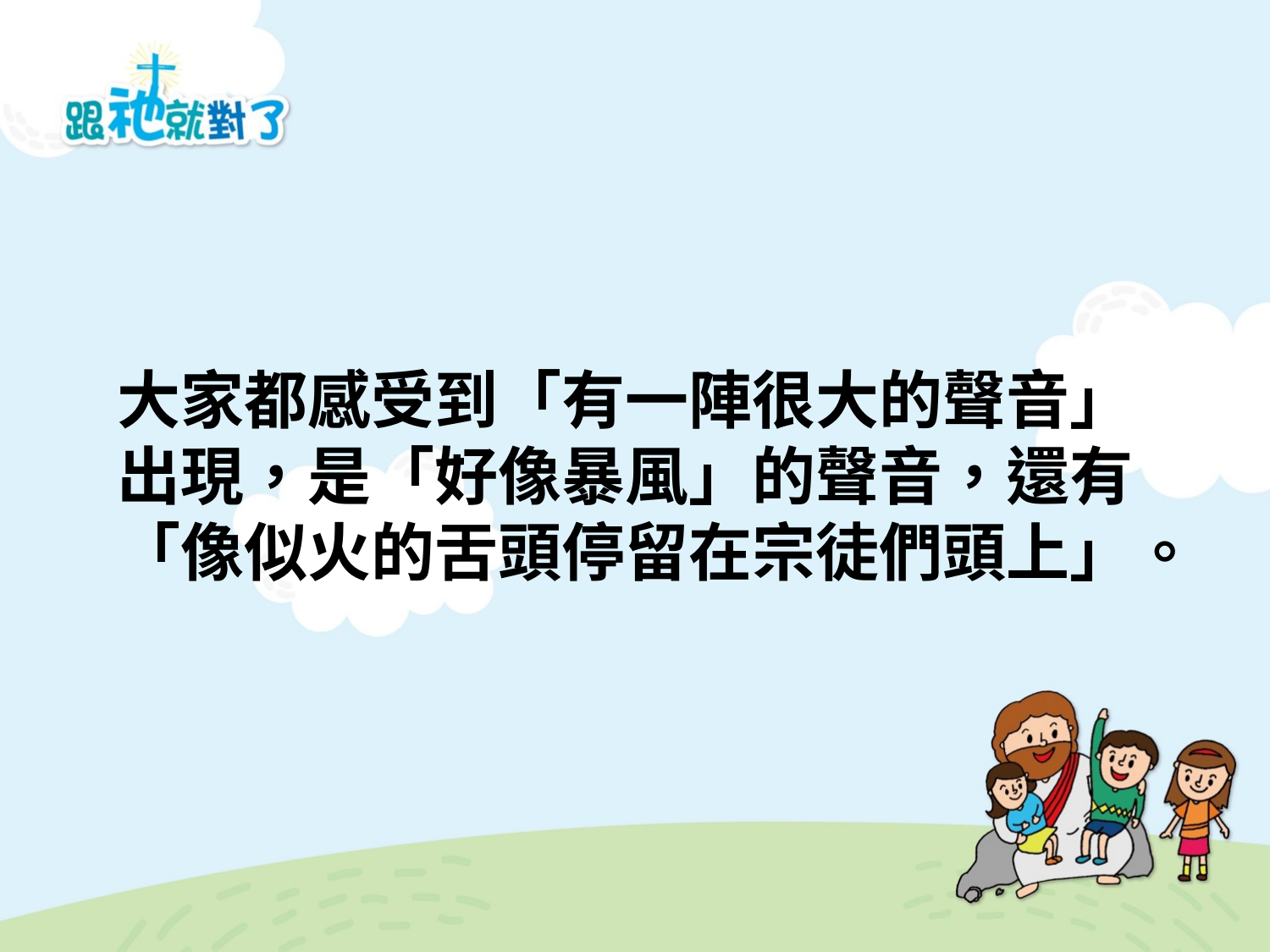

大家都感受到「有一陣很大的聲音」出現，是「好像暴風」的聲音，還有「像似火的舌頭停留在宗徒們頭上」。